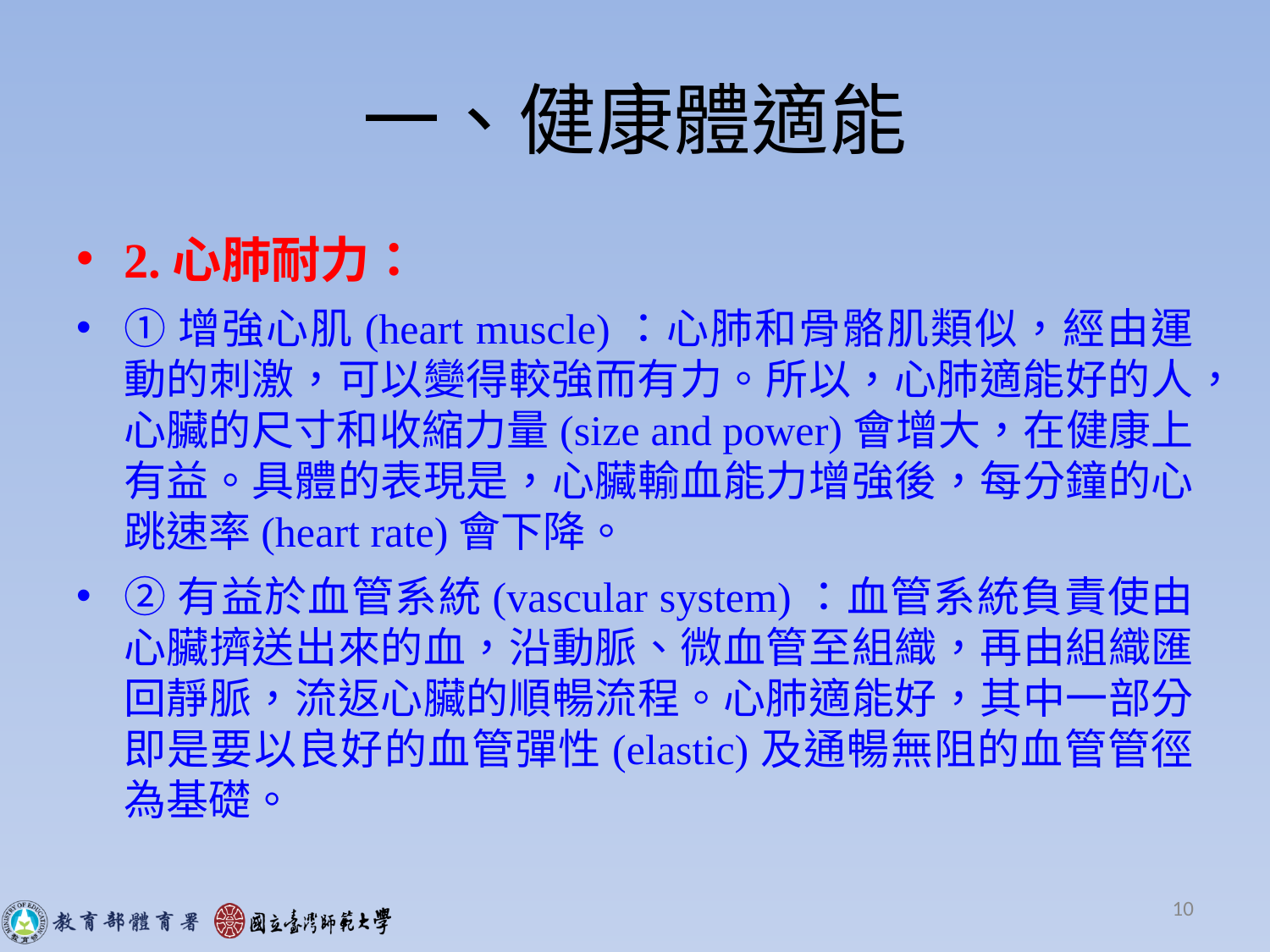

# 一、健康體適能
2.心肺耐力：
①增強心肌(heart muscle)：心肺和骨骼肌類似，經由運動的刺激，可以變得較強而有力。所以，心肺適能好的人，心臟的尺寸和收縮力量(size and power)會增大，在健康上有益。具體的表現是，心臟輸血能力增強後，每分鐘的心跳速率(heart rate)會下降。
②有益於血管系統(vascular system)：血管系統負責使由心臟擠送出來的血，沿動脈、微血管至組織，再由組織匯回靜脈，流返心臟的順暢流程。心肺適能好，其中一部分即是要以良好的血管彈性(elastic)及通暢無阻的血管管徑為基礎。
10